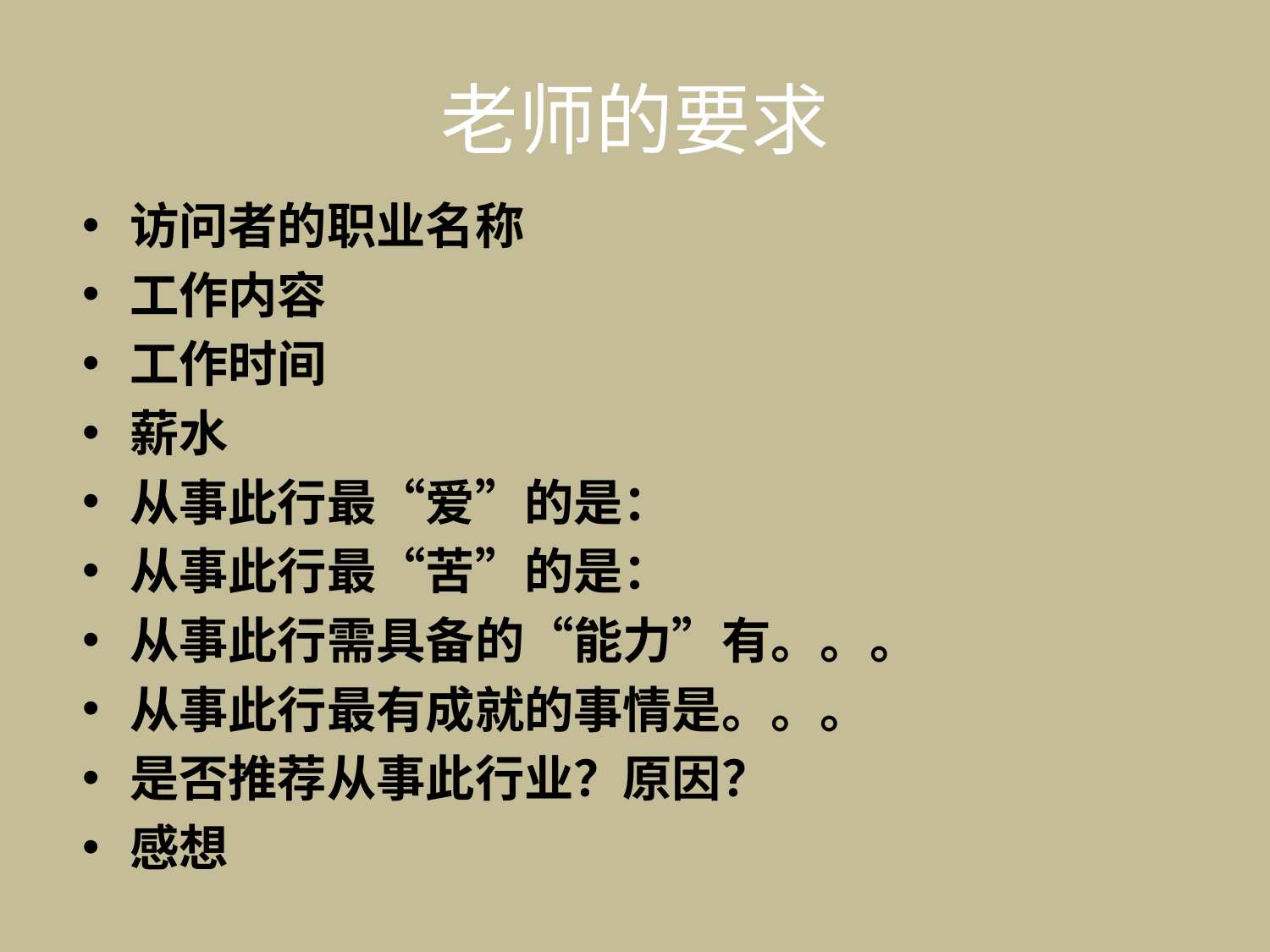

# 老师的要求
访问者的职业名称
工作内容
工作时间
薪水
从事此行最“爱”的是：
从事此行最“苦”的是：
从事此行需具备的“能力”有。。。
从事此行最有成就的事情是。。。
是否推荐从事此行业？原因？
感想